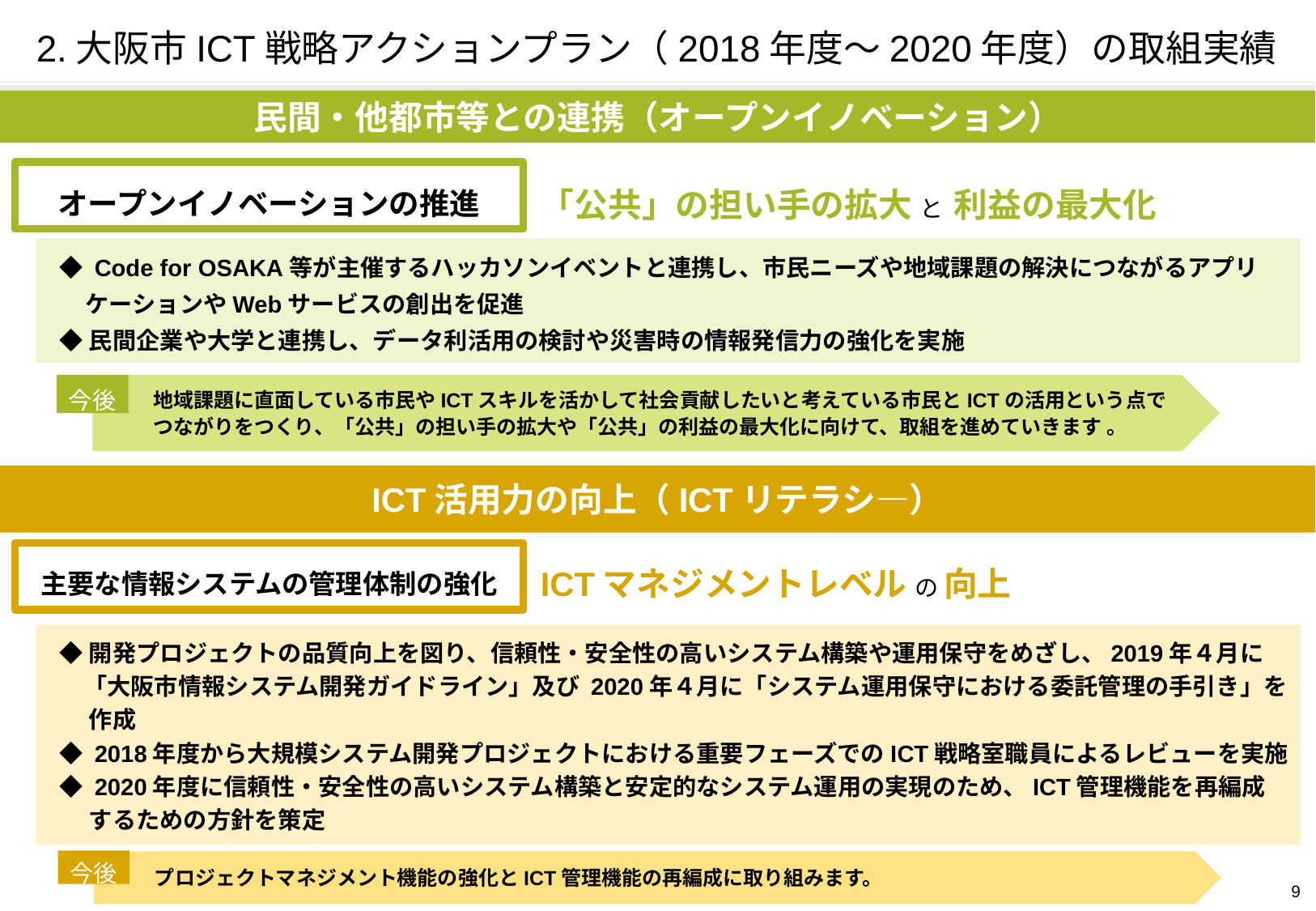

# 2.大阪市ICT戦略アクションプラン（2018年度～2020年度）の取組実績
民間・他都市等との連携（オープンイノベーション）
「公共」の担い手の拡大 と  利益の最大化
オープンイノベーションの推進
　◆ Code for OSAKA等が主催するハッカソンイベントと連携し、市民ニーズや地域課題の解決につながるアプリ
        ケーションやWebサービスの創出を促進
　◆ 民間企業や大学と連携し、データ利活用の検討や災害時の情報発信力の強化を実施
今後
　　　地域課題に直面している市民やICTスキルを活かして社会貢献したいと考えている市民とICTの活用という点で
　　　つながりをつくり、「公共」の担い手の拡大や「公共」の利益の最大化に向けて、取組を進めていきます 。
ICT活用力の向上（ICTリテラシ―）
ICTマネジメントレベル の 向上
主要な情報システムの管理体制の強化
　◆ 開発プロジェクトの品質向上を図り、信頼性・安全性の高いシステム構築や運用保守をめざし、2019年４月に
　　「大阪市情報システム開発ガイドライン」及び 2020年４月に「システム運用保守における委託管理の手引き」を
　　 作成
　◆ 2018年度から大規模システム開発プロジェクトにおける重要フェーズでのICT戦略室職員によるレビューを実施
　◆ 2020年度に信頼性・安全性の高いシステム構築と安定的なシステム運用の実現のため、ICT管理機能を再編成
　　 するための方針を策定
今後
　　　プロジェクトマネジメント機能の強化とICT管理機能の再編成に取り組みます。
9